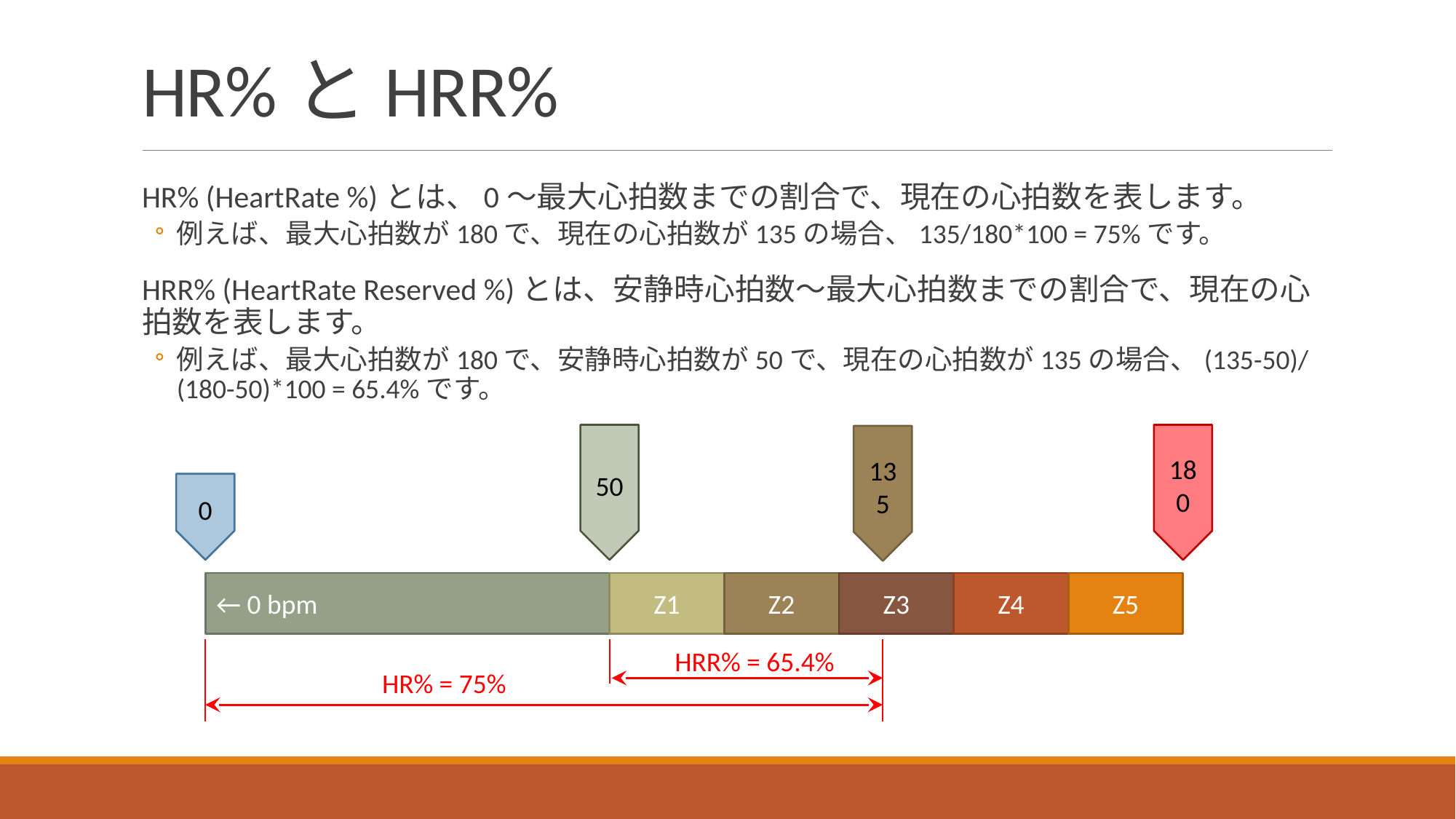

# HR%とHRR%
HR% (HeartRate %)とは、0～最大心拍数までの割合で、現在の心拍数を表します。
例えば、最大心拍数が180で、現在の心拍数が135の場合、135/180*100 = 75%です。
HRR% (HeartRate Reserved %)とは、安静時心拍数～最大心拍数までの割合で、現在の心拍数を表します。
例えば、最大心拍数が180で、安静時心拍数が50で、現在の心拍数が135の場合、(135-50)/(180-50)*100 = 65.4%です。
50
180
135
0
← 0 bpm
Z1
Z2
Z3
Z4
Z5
HRR% = 65.4%
HR% = 75%